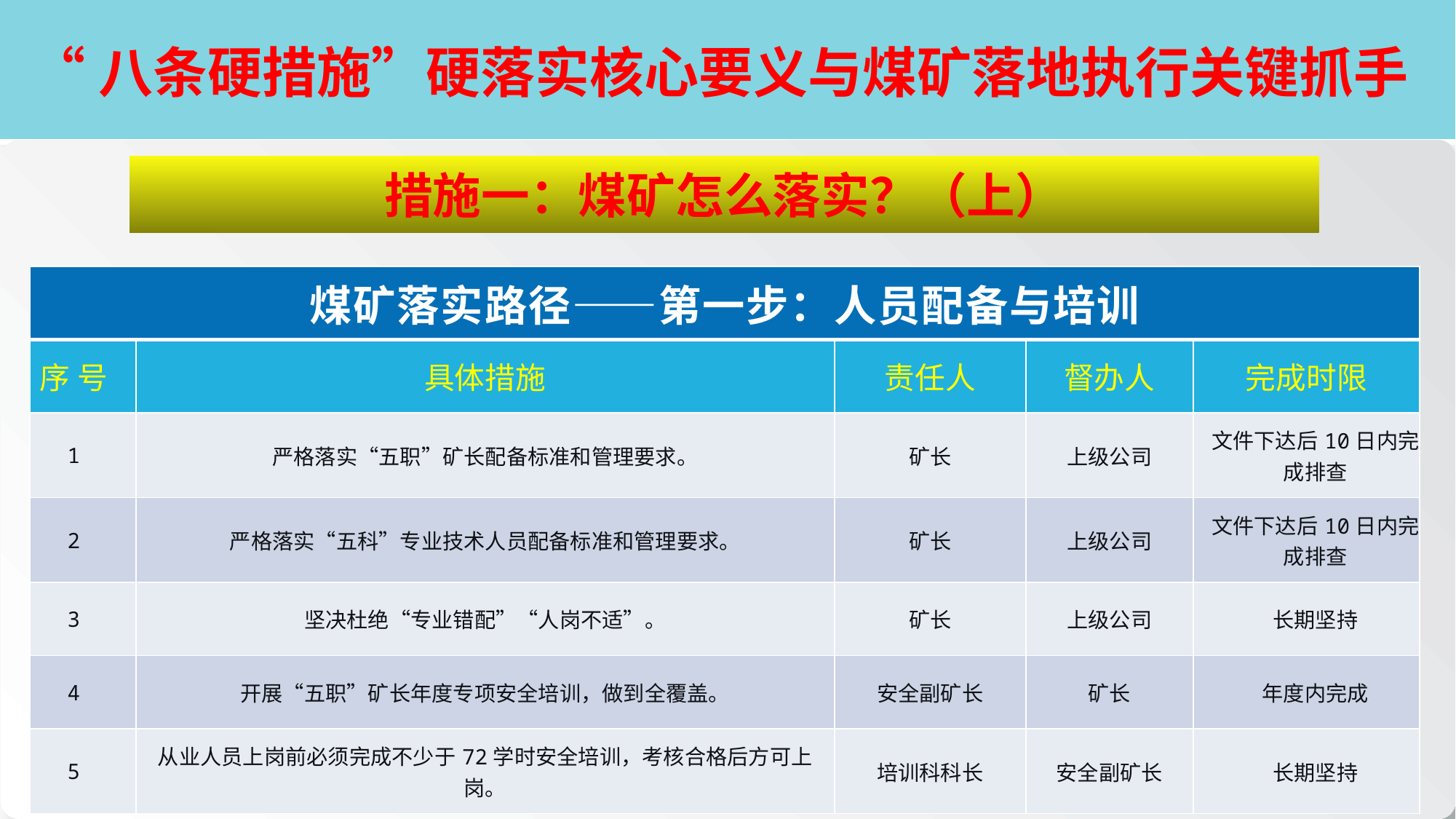

# “八条硬措施”硬落实核心要义与煤矿落地执行关键抓手

措施一：煤矿怎么落实？（上）

| 煤矿落实路径——第一步：人员配备与培训 |  |  |  |  |
| --- | --- | --- | --- | --- |
| 序 号 | 具体措施 | 责任人 | 督办人 | 完成时限 |
| 1 | 严格落实“五职”矿长配备标准和管理要求。 | 矿长 | 上级公司 | 文件下达后10日内完成排查 |
| 2 | 严格落实“五科”专业技术人员配备标准和管理要求。 | 矿长 | 上级公司 | 文件下达后10日内完成排查 |
| 3 | 坚决杜绝“专业错配”“人岗不适”。 | 矿长 | 上级公司 | 长期坚持 |
| 4 | 开展“五职”矿长年度专项安全培训，做到全覆盖。 | 安全副矿长 | 矿长 | 年度内完成 |
| 5 | 从业人员上岗前必须完成不少于72学时安全培训，考核合格后方可上岗。 | 培训科科长 | 安全副矿长 | 长期坚持 |